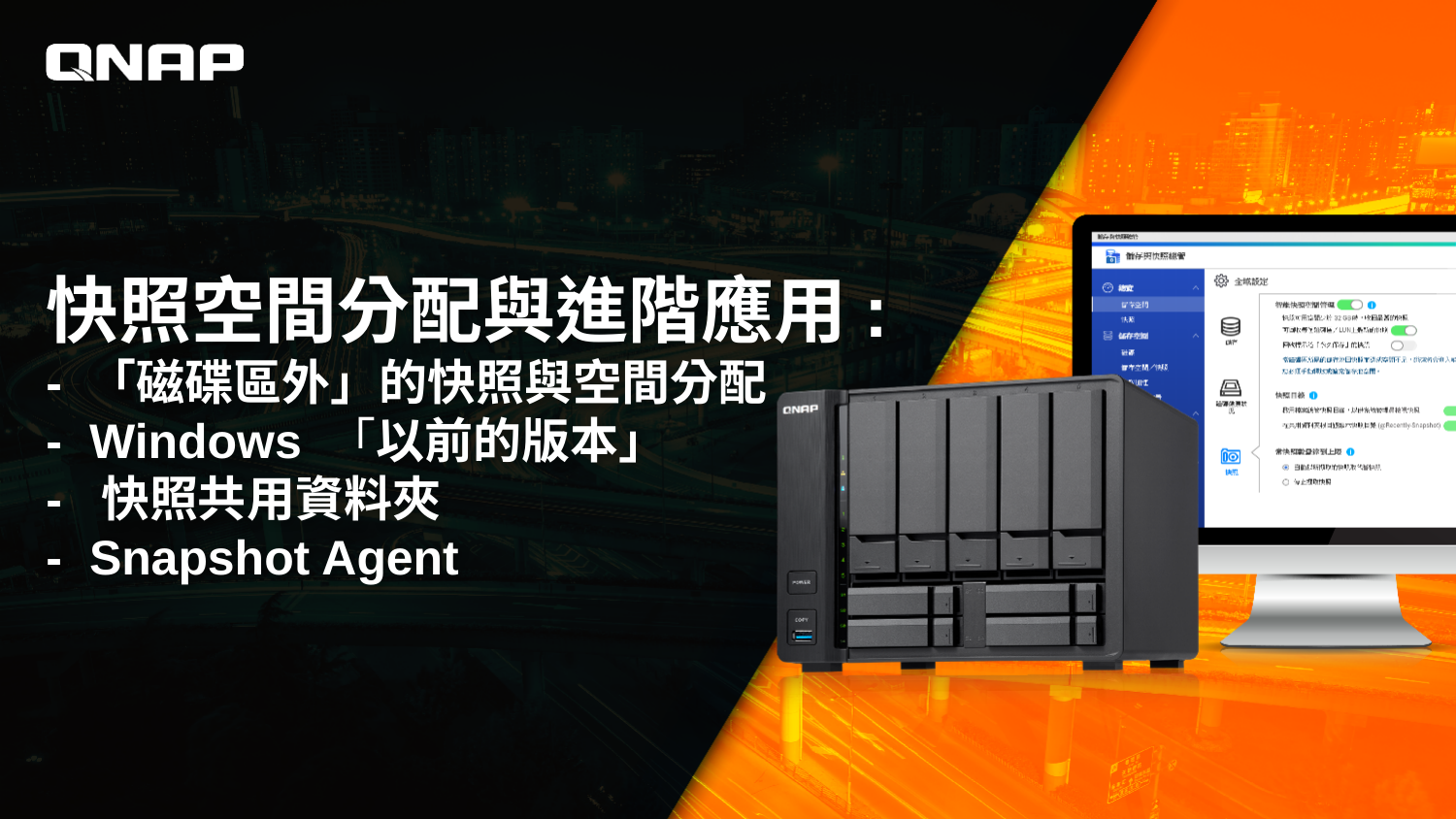

# 快照空間分配與進階應用: - 「磁碟區外」的快照與空間分配 -  Windows 「以前的版本」 -  快照共用資料夾 -  Snapshot Agent